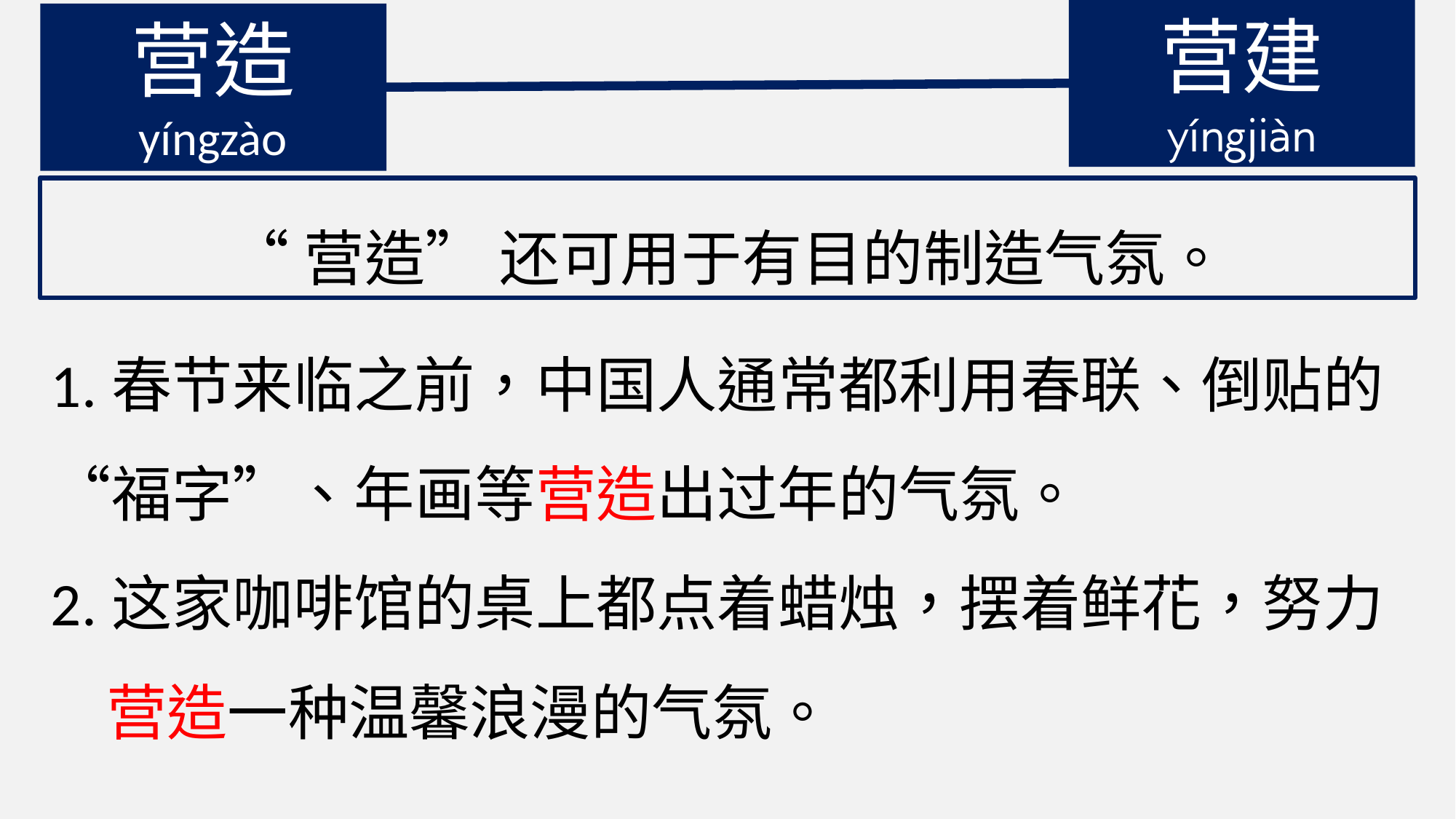

营建
yíngjiàn
营造
yíngzào
“营造” 还可用于有目的制造气氛。
1.春节来临之前，中国人通常都利用春联、倒贴的“福字”、年画等营造出过年的气氛。
2.这家咖啡馆的桌上都点着蜡烛，摆着鲜花，努力
   营造一种温馨浪漫的气氛。